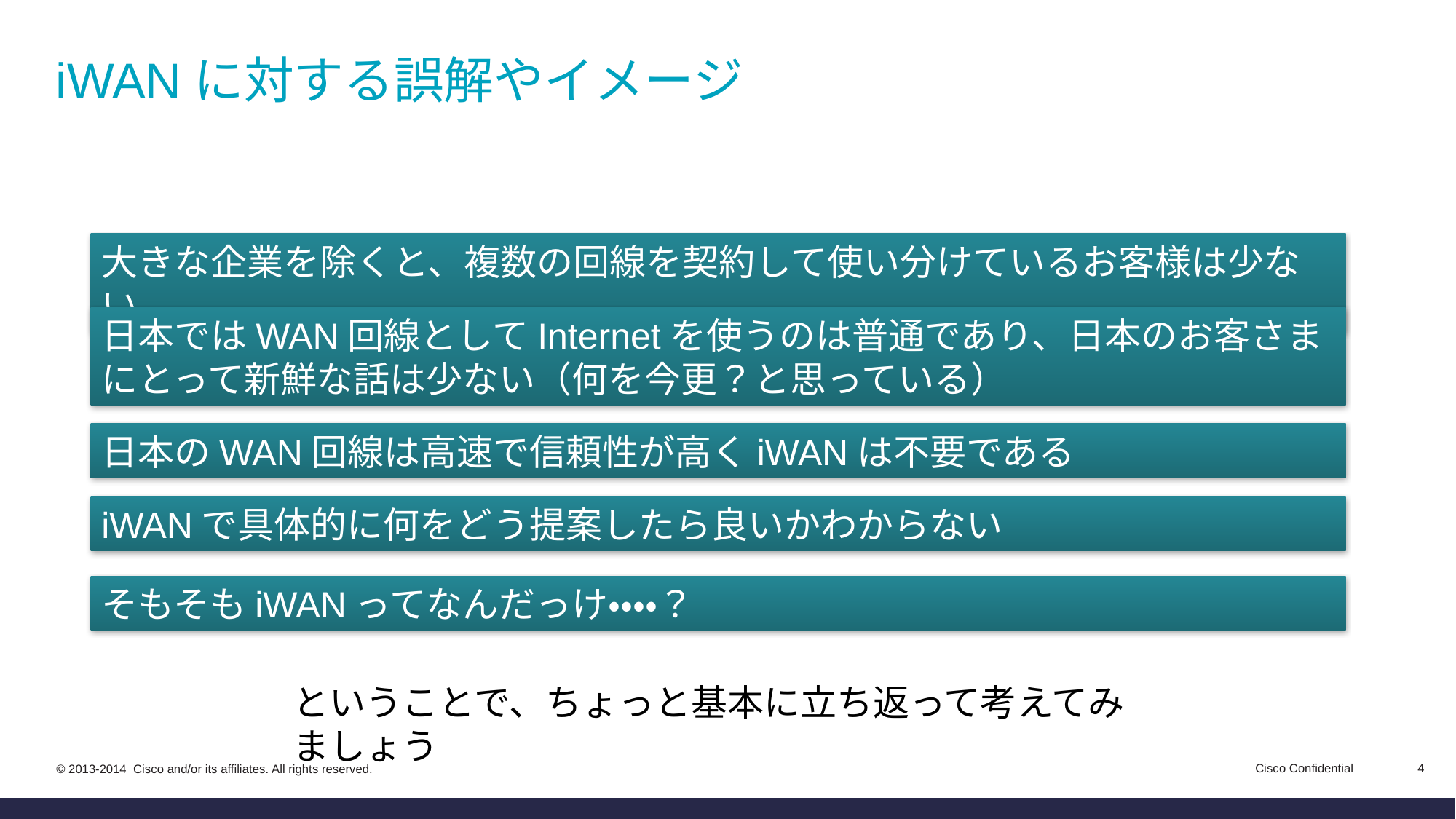

# iWANに対する誤解やイメージ
大きな企業を除くと、複数の回線を契約して使い分けているお客様は少ない
日本ではWAN回線としてInternetを使うのは普通であり、日本のお客さまにとって新鮮な話は少ない（何を今更？と思っている）
日本のWAN回線は高速で信頼性が高くiWANは不要である
iWANで具体的に何をどう提案したら良いかわからない
そもそもiWANってなんだっけ・・・・？
ということで、ちょっと基本に立ち返って考えてみましょう